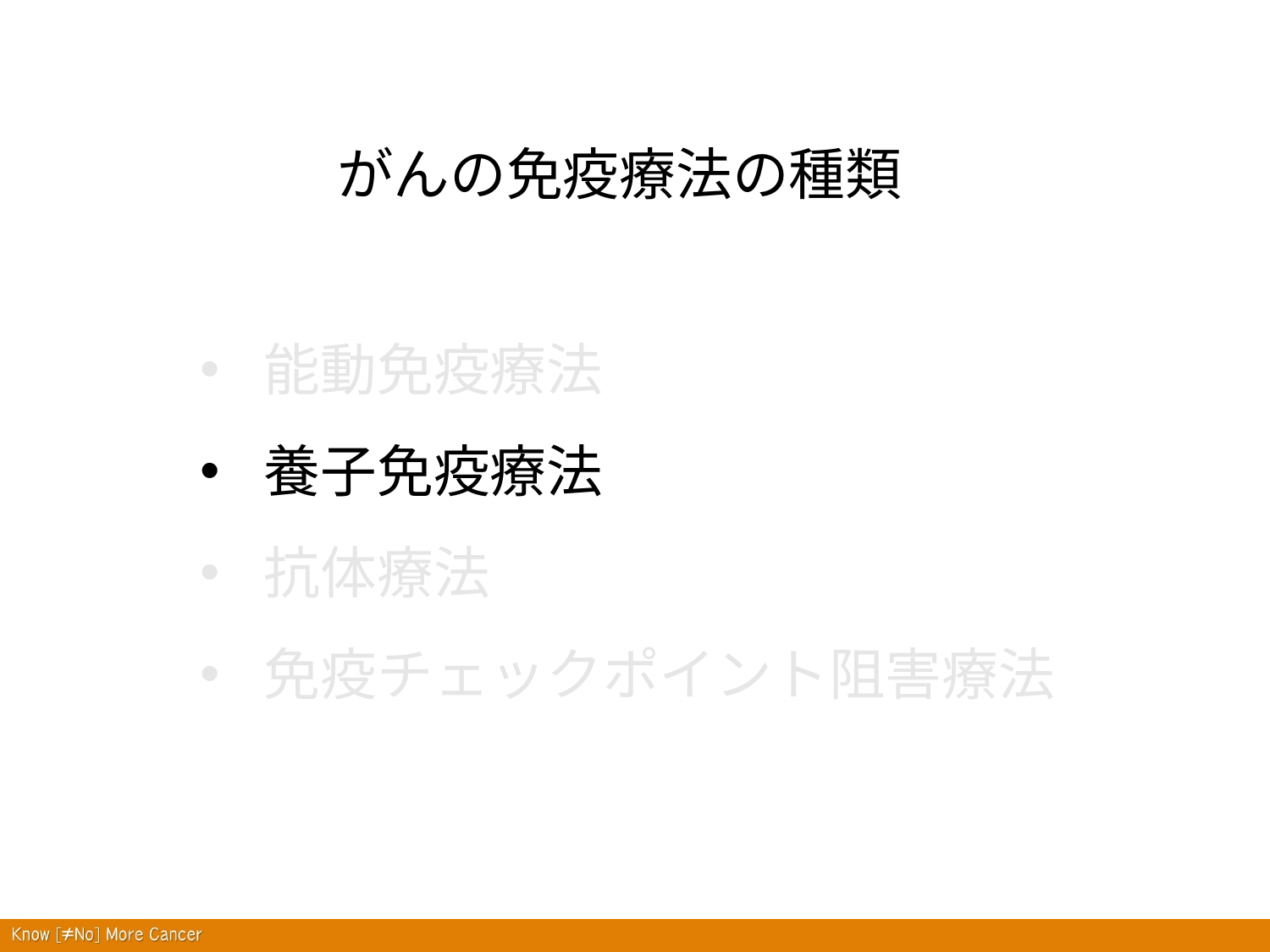

# がんの免疫療法の種類
能動免疫療法
養子免疫療法
抗体療法
免疫チェックポイント阻害療法